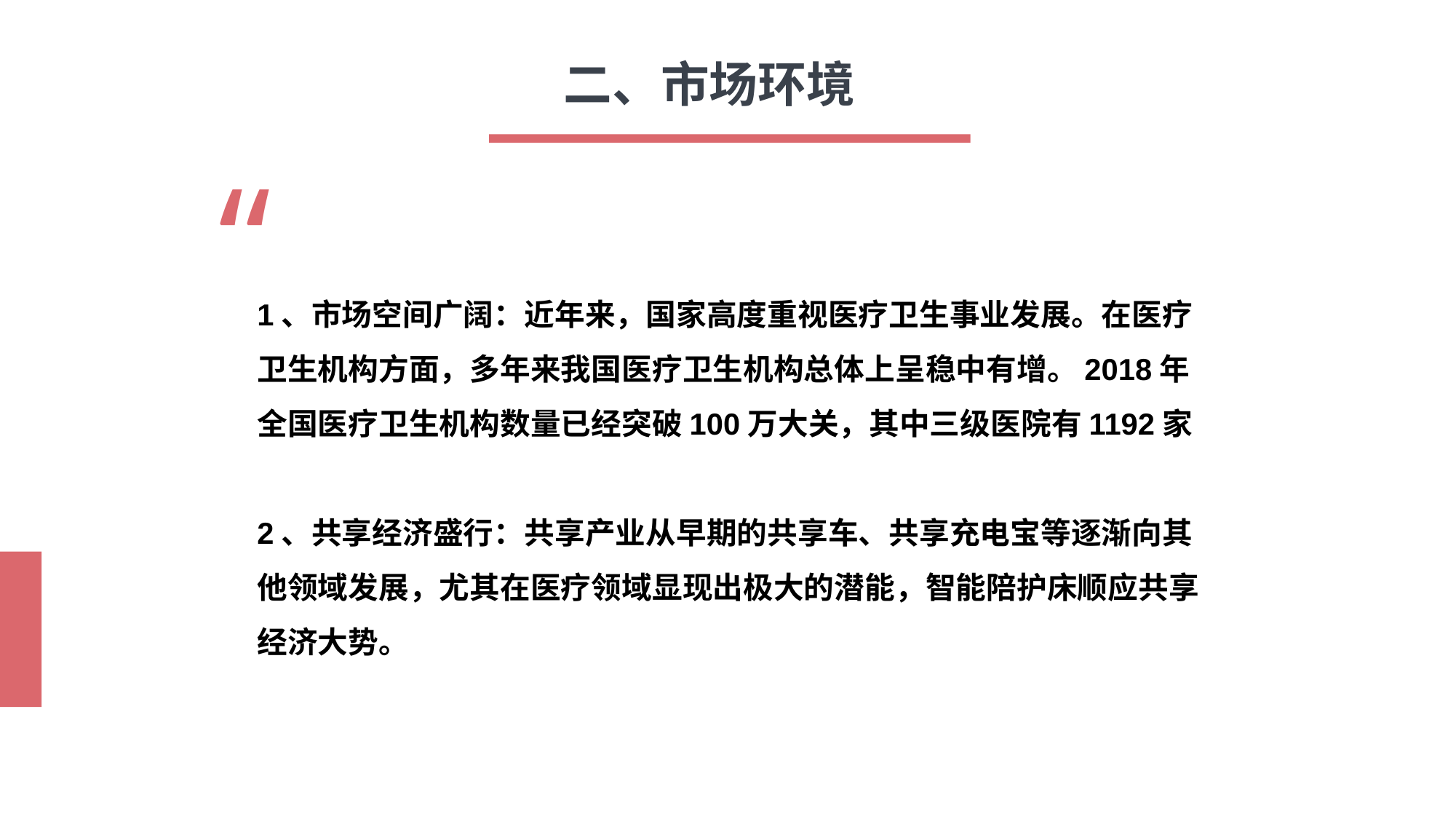

二、市场环境

“
1、市场空间广阔：近年来，国家高度重视医疗卫生事业发展。在医疗卫生机构方面，多年来我国医疗卫生机构总体上呈稳中有增。2018年全国医疗卫生机构数量已经突破100万大关，其中三级医院有1192家

2、共享经济盛行：共享产业从早期的共享车、共享充电宝等逐渐向其他领域发展，尤其在医疗领域显现出极大的潜能，智能陪护床顺应共享经济大势。